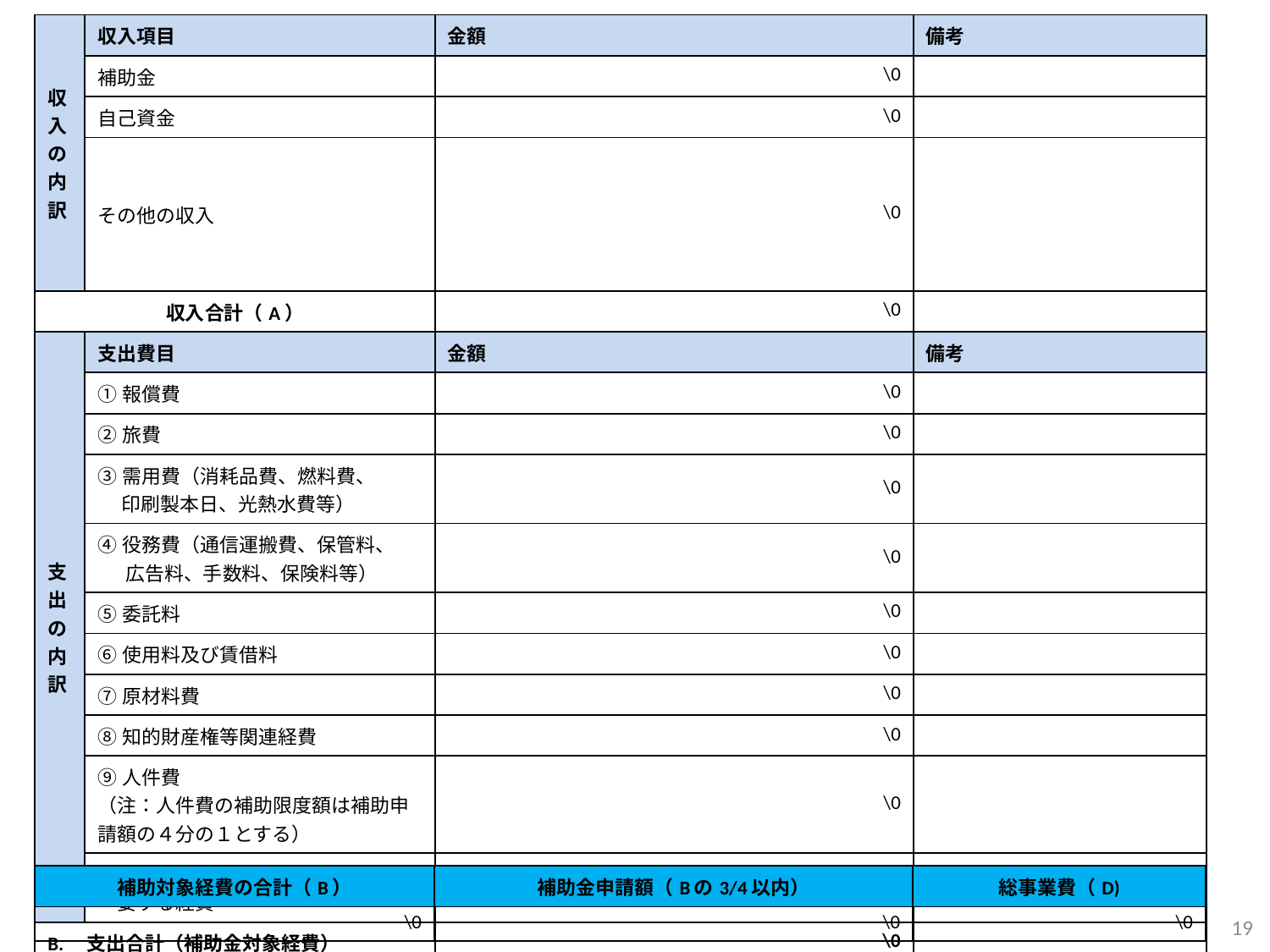

| 収入の内訳 | 収入項目 | 金額 | 備考 |
| --- | --- | --- | --- |
|  | 補助金 | \0 |  |
|  | 自己資金 | \0 |  |
|  | その他の収入 | \0 |  |
| 収入合計（A） |  | \0 |  |
| 支出の内訳 | 支出費目 | 金額 | 備考 |
|  | ①報償費 | \0 |  |
|  | ②旅費 | \0 |  |
|  | ③需用費（消耗品費、燃料費、 　 印刷製本日、光熱水費等） | \0 |  |
|  | ④役務費（通信運搬費、保管料、 広告料、手数料、保険料等） | \0 |  |
|  | ⑤委託料 | \0 |  |
|  | ⑥使用料及び賃借料 | \0 |  |
|  | ⑦原材料費 | \0 |  |
|  | ⑧知的財産権等関連経費 | \0 |  |
|  | ⑨人件費 （注：人件費の補助限度額は補助申請額の４分の１とする） | \0 |  |
|  | ⑩その他実証実験の実施に 　要する経費 | \0 |  |
| B.　支出合計（補助金対象経費） |  | \0 |  |
| C.　補助金対象外経費 |  | \0 |  |
| D.　総事業費（B＋C) |  | \0 |  |
| 補助対象経費の合計（B） | 補助金申請額（Bの3/4以内） | 総事業費（D) |
| --- | --- | --- |
| \0 | \0 | \0 |
19